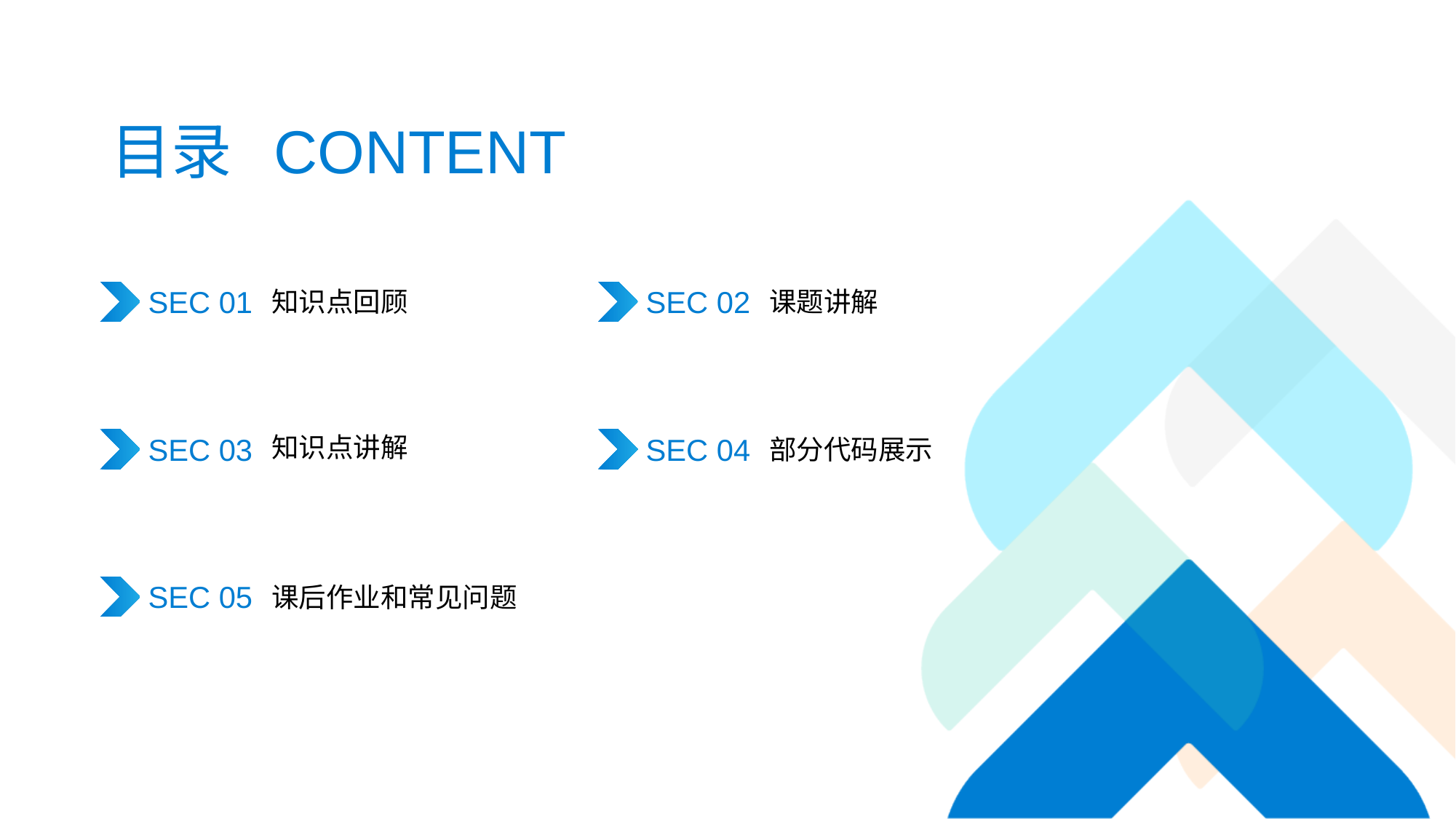

# 目录  CONTENT
SEC 01
知识点回顾

SEC 02
课题讲解

SEC 03
知识点讲解

SEC 04
部分代码展示

SEC 05
课后作业和常见问题